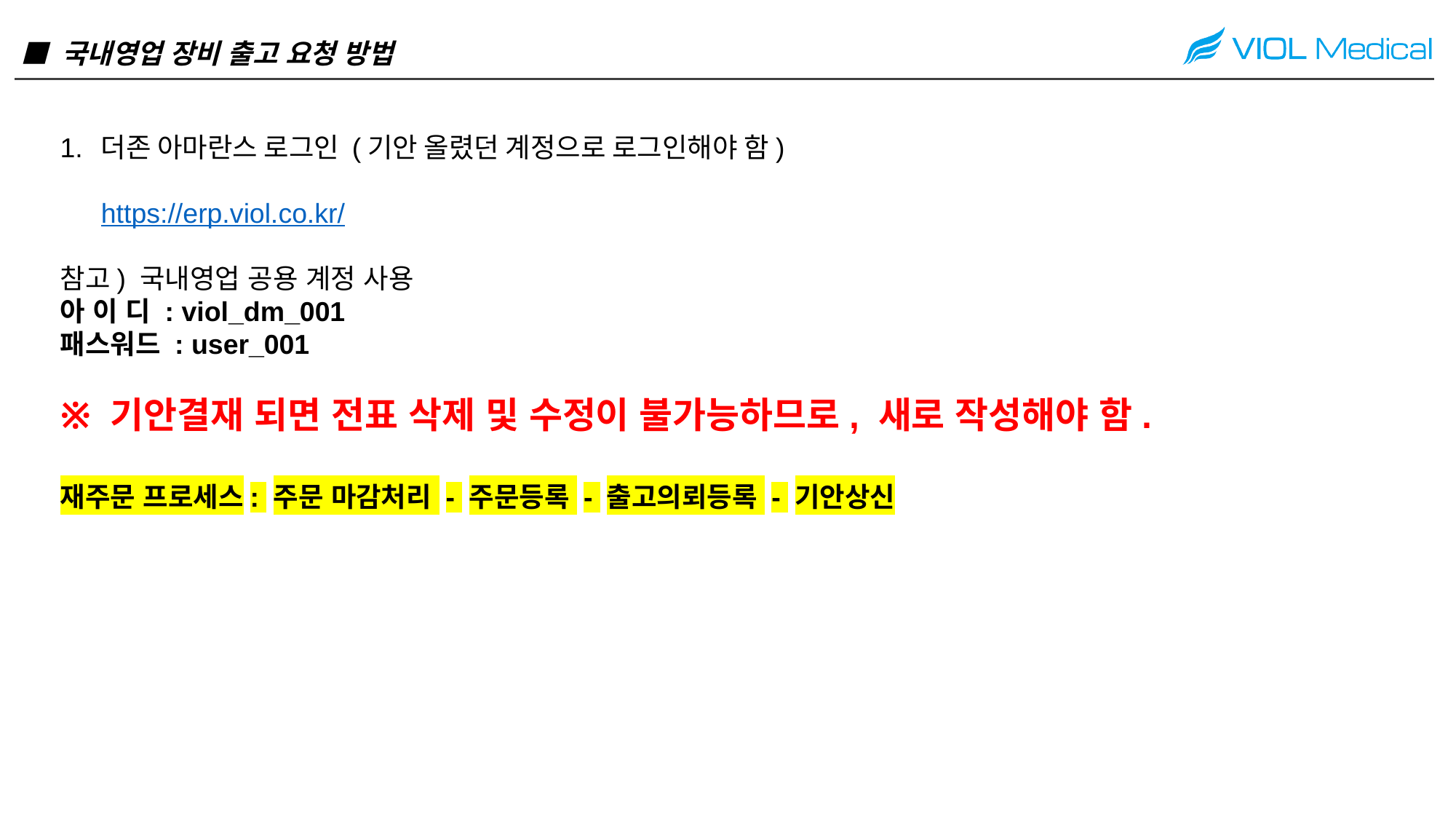

■ 국내영업 장비 출고 요청 방법
더존 아마란스 로그인 (기안 올렸던 계정으로 로그인해야 함)
https://erp.viol.co.kr/

참고) 국내영업 공용 계정 사용
아 이 디 : viol_dm_001
패스워드 : user_001
※ 기안결재 되면 전표 삭제 및 수정이 불가능하므로, 새로 작성해야 함.

재주문 프로세스: 주문 마감처리 - 주문등록 - 출고의뢰등록 - 기안상신